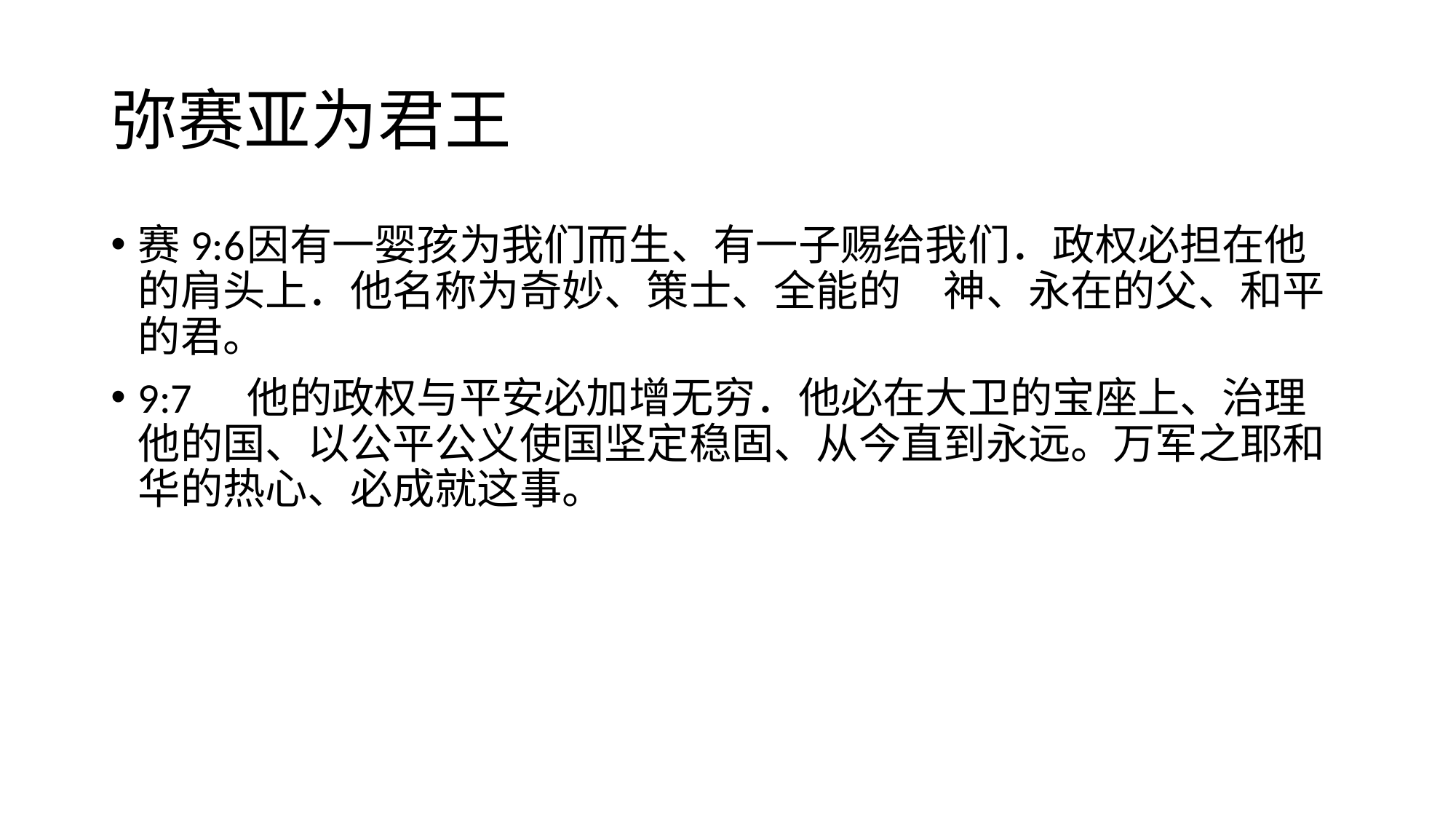

# 弥赛亚为君王
赛9:6	因有一婴孩为我们而生、有一子赐给我们．政权必担在他的肩头上．他名称为奇妙、策士、全能的　神、永在的父、和平的君。
9:7	他的政权与平安必加增无穷．他必在大卫的宝座上、治理他的国、以公平公义使国坚定稳固、从今直到永远。万军之耶和华的热心、必成就这事。